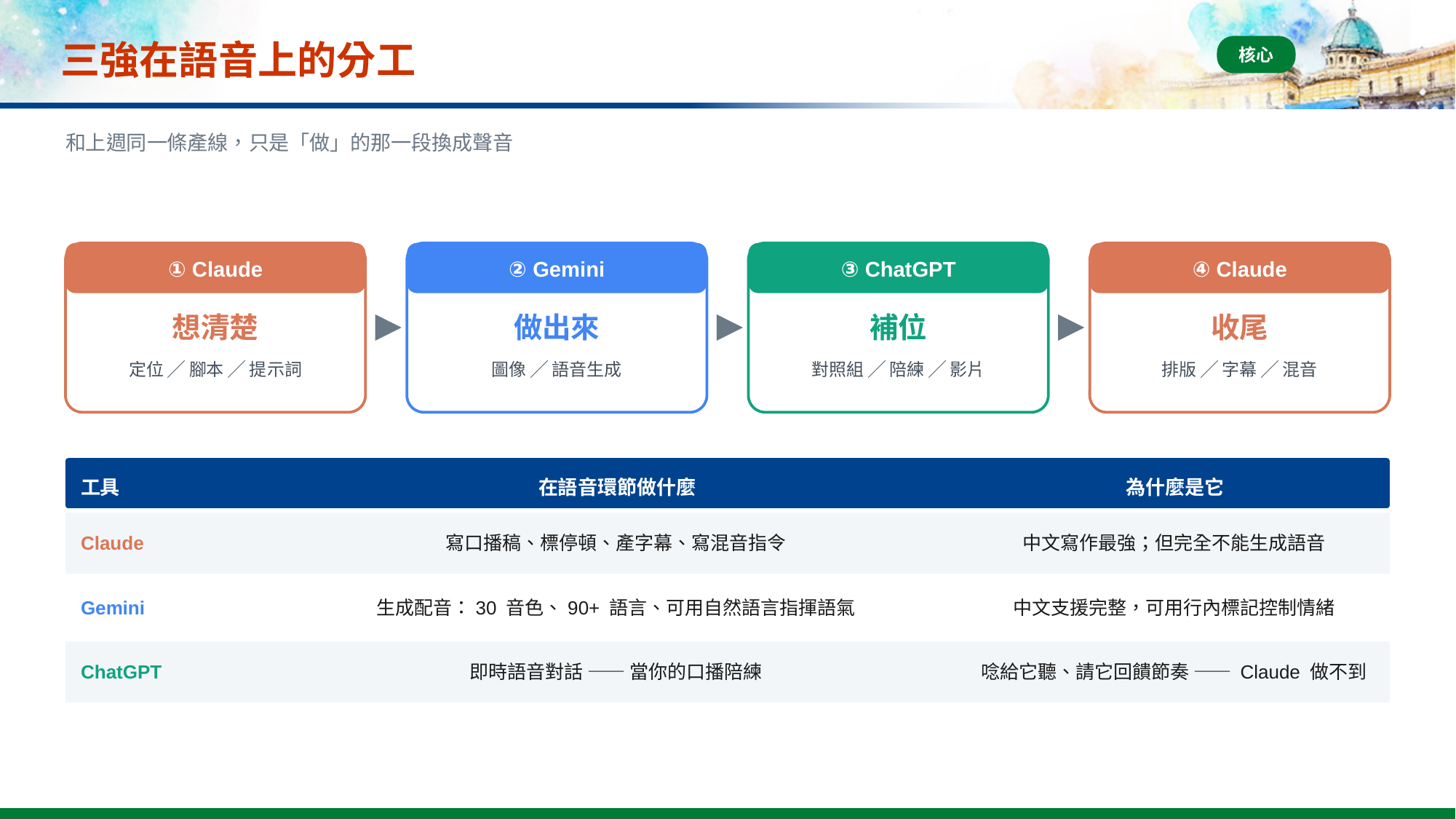

# 三強在語音上的分工
核心
和上週同一條產線，只是「做」的那一段換成聲音

① Claude

② Gemini

③ ChatGPT

④ Claude
想清楚
做出來
補位
收尾

定位 ╱ 腳本 ╱ 提示詞
圖像 ╱ 語音生成
對照組 ╱ 陪練 ╱ 影片
排版 ╱ 字幕 ╱ 混音

工具
在語音環節做什麼
為什麼是它

Claude
寫口播稿、標停頓、產字幕、寫混音指令
中文寫作最強；但完全不能生成語音
Gemini
生成配音：30 音色、90+ 語言、可用自然語言指揮語氣
中文支援完整，可用行內標記控制情緒

ChatGPT
即時語音對話 —— 當你的口播陪練
唸給它聽、請它回饋節奏 —— Claude 做不到